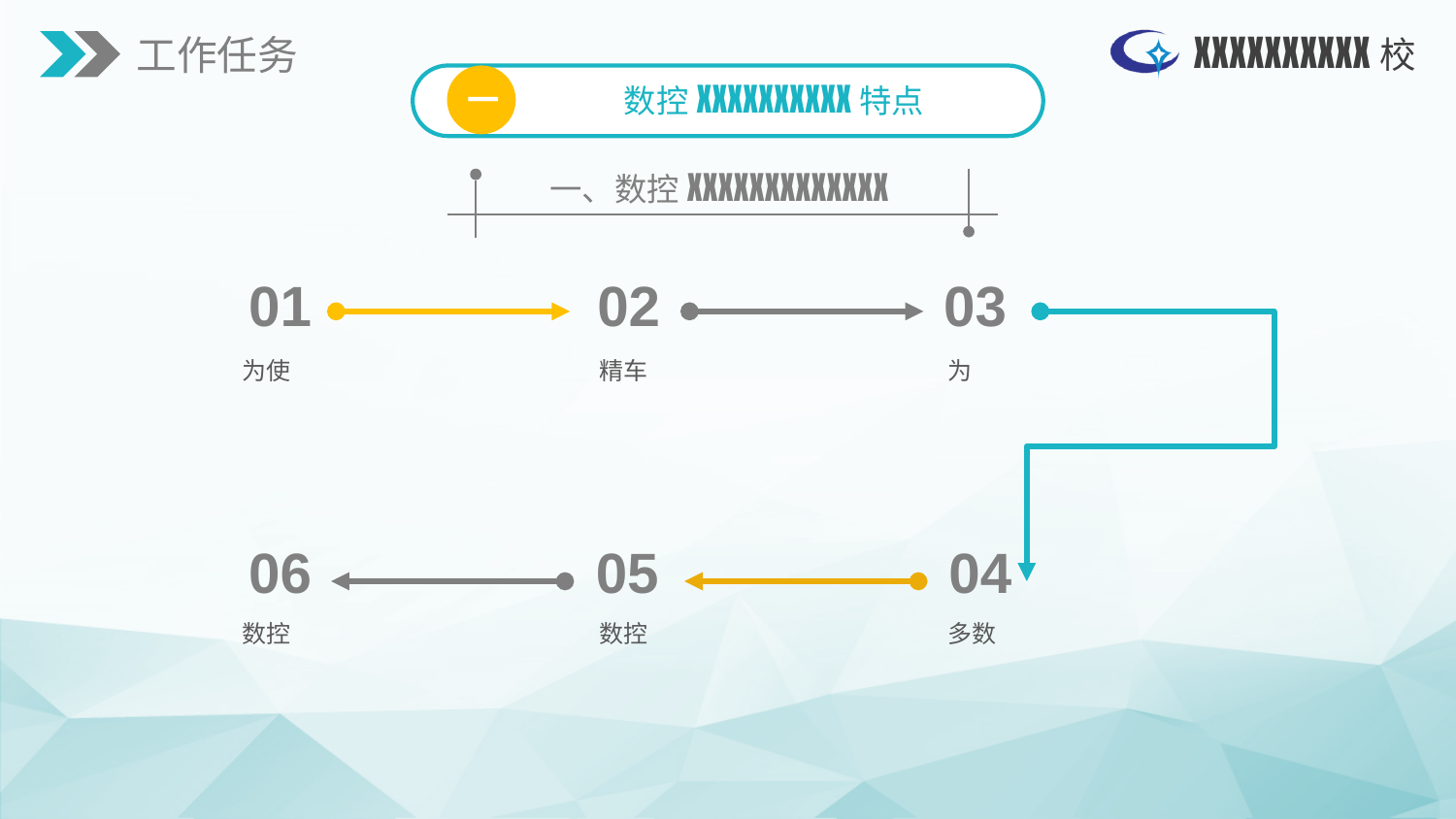

工作任务

一
数控XXXXXXXXXX特点
一、数控XXXXXXXXXXXXX

01
02
03
为使
精车
为
06
05
04
数控
数控
多数